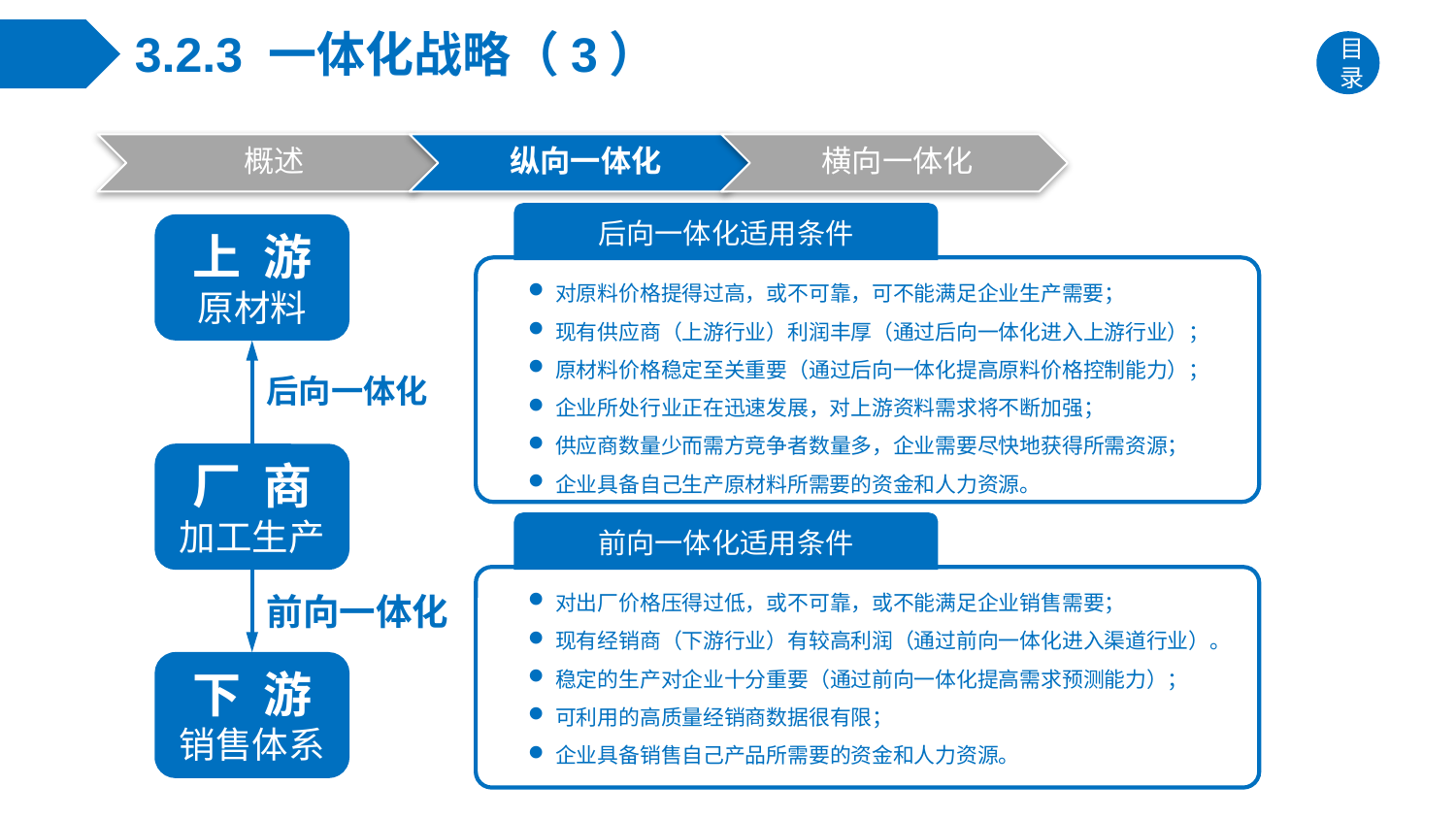

# 3.2.3 一体化战略（3）
目录
概述
纵向一体化
横向一体化
后向一体化适用条件
上  游
原材料

对原料价格提得过高，或不可靠，可不能满足企业生产需要；
现有供应商（上游行业）利润丰厚（通过后向一体化进入上游行业）；
原材料价格稳定至关重要（通过后向一体化提高原料价格控制能力）；
企业所处行业正在迅速发展，对上游资料需求将不断加强；
供应商数量少而需方竞争者数量多，企业需要尽快地获得所需资源；
企业具备自己生产原材料所需要的资金和人力资源。
后向一体化
厂  商
加工生产
前向一体化适用条件

对出厂价格压得过低，或不可靠，或不能满足企业销售需要；
现有经销商（下游行业）有较高利润（通过前向一体化进入渠道行业）。
稳定的生产对企业十分重要（通过前向一体化提高需求预测能力）；
可利用的高质量经销商数据很有限；
企业具备销售自己产品所需要的资金和人力资源。
前向一体化
下  游
销售体系